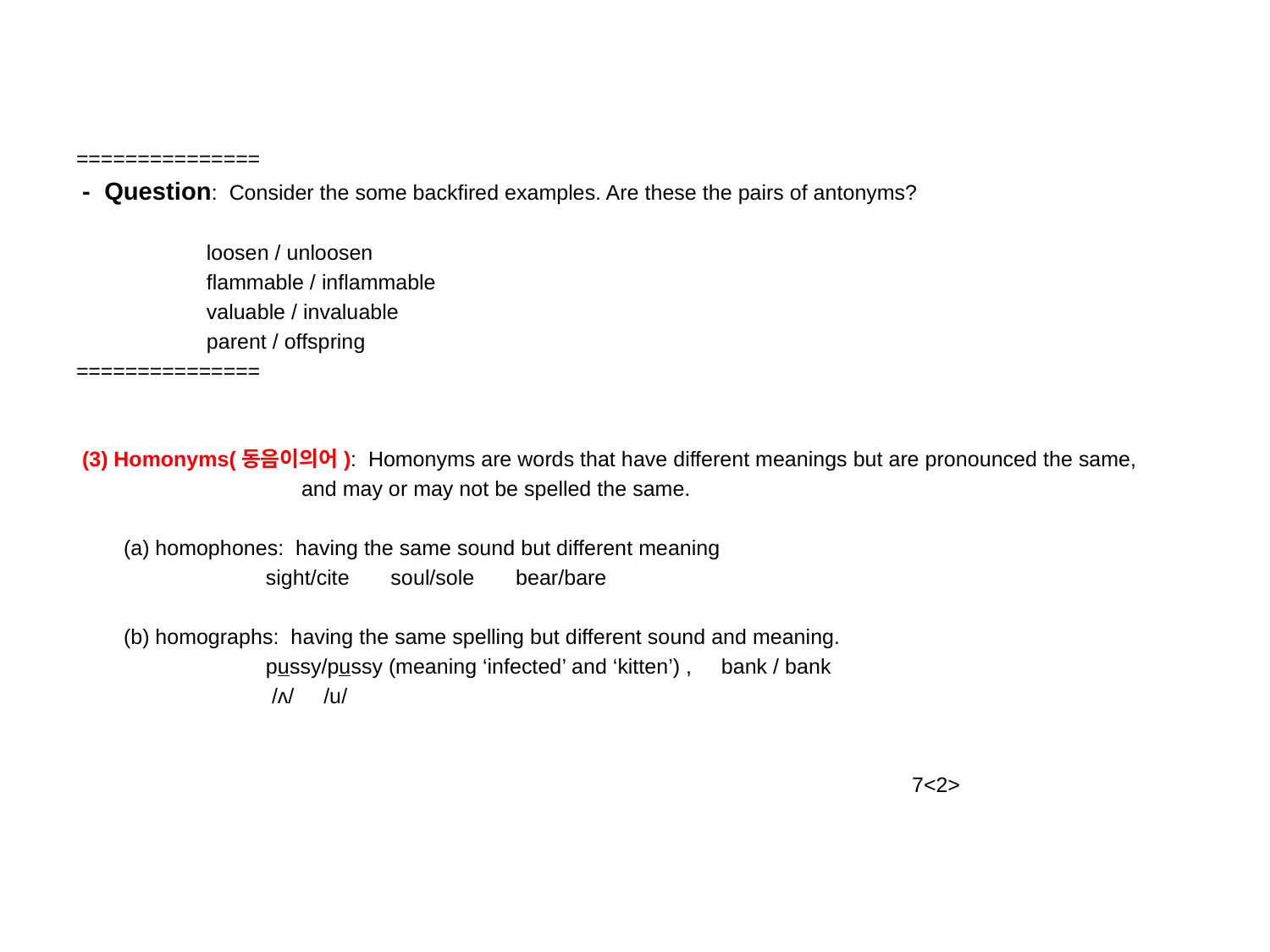

#

===============
 -  Question:  Consider the some backfired examples. Are these the pairs of antonyms?

                      loosen / unloosen
                      flammable / inflammable
                      valuable / invaluable
                      parent / offspring
===============

 (3) Homonyms(동음이의어):  Homonyms are words that have different meanings but are pronounced the same,
                                      and may or may not be spelled the same.

        (a) homophones:  having the same sound but different meaning
                                sight/cite       soul/sole       bear/bare

        (b) homographs:  having the same spelling but different sound and meaning.
                                pussy/pussy (meaning ‘infected’ and ‘kitten’) ,     bank / bank
                                 /ʌ/     /u/

                                                                                                                                             7<2>